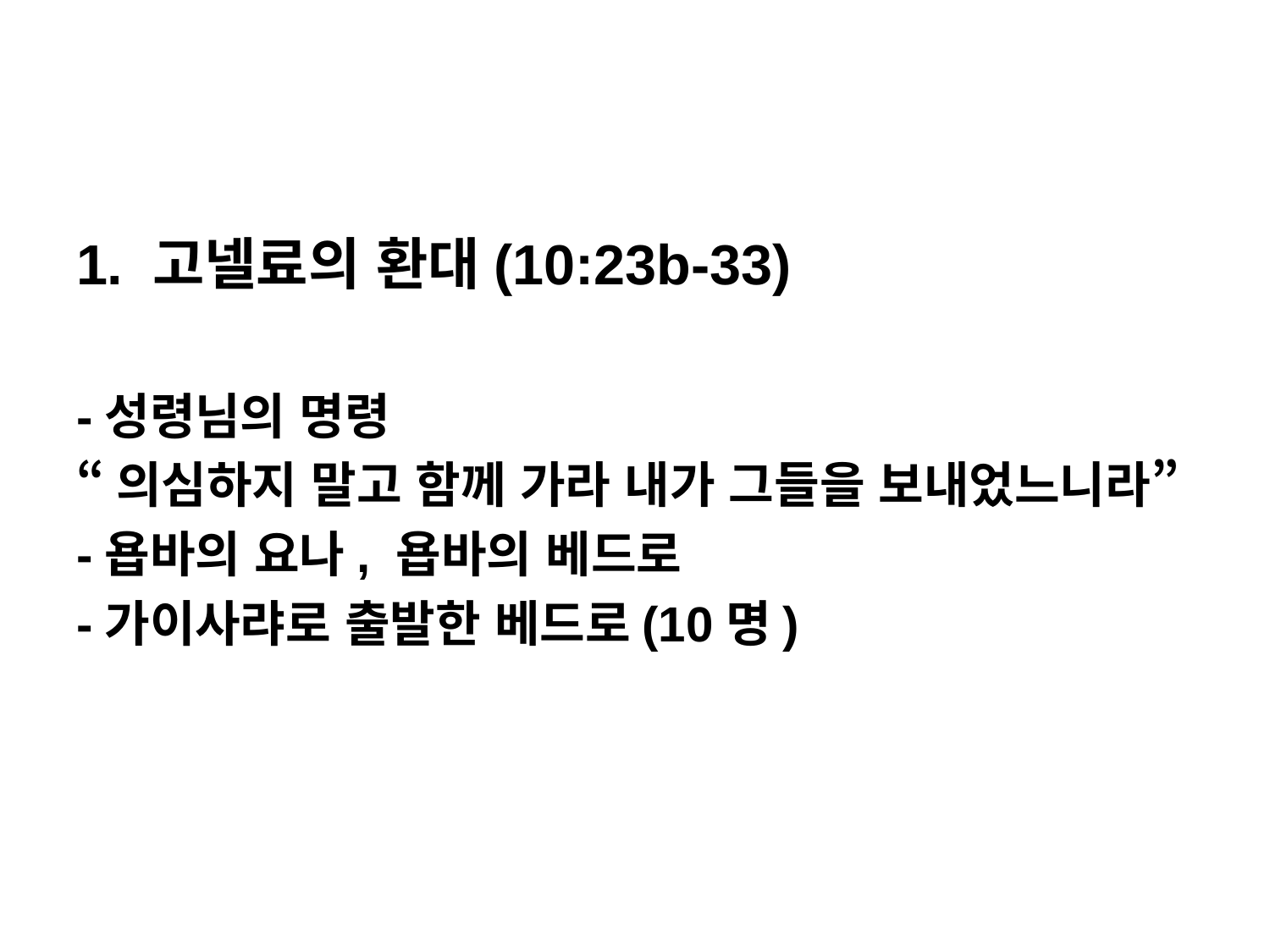

#
1. 고넬료의 환대(10:23b-33)

-성령님의 명령
“의심하지 말고 함께 가라 내가 그들을 보내었느니라”
-욥바의 요나, 욥바의 베드로
-가이사랴로 출발한 베드로(10명)